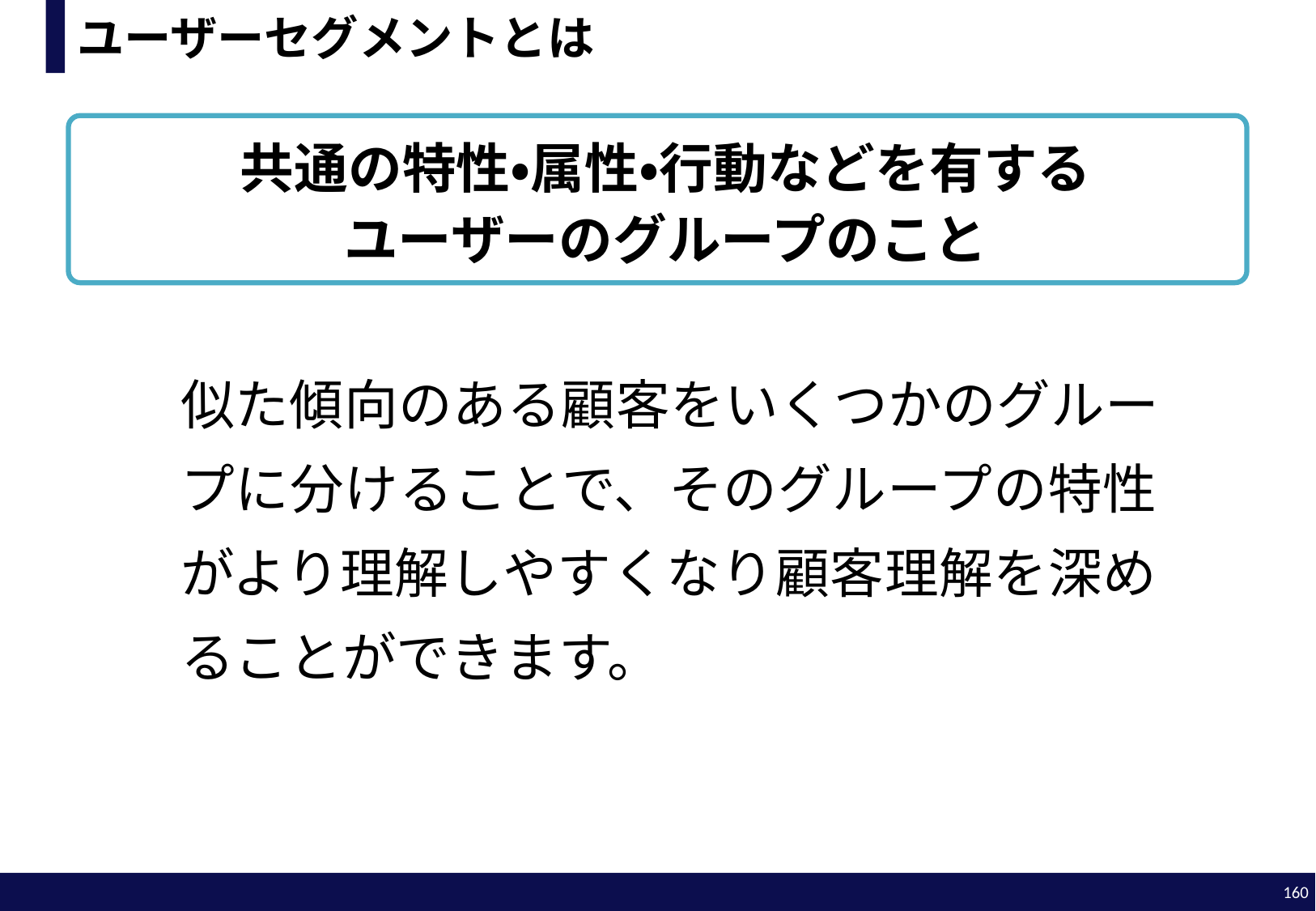

# ユーザーセグメントとは
共通の特性・属性・行動などを有する
ユーザーのグループのこと
似た傾向のある顧客をいくつかのグループに分けることで、そのグループの特性がより理解しやすくなり顧客理解を深めることができます。